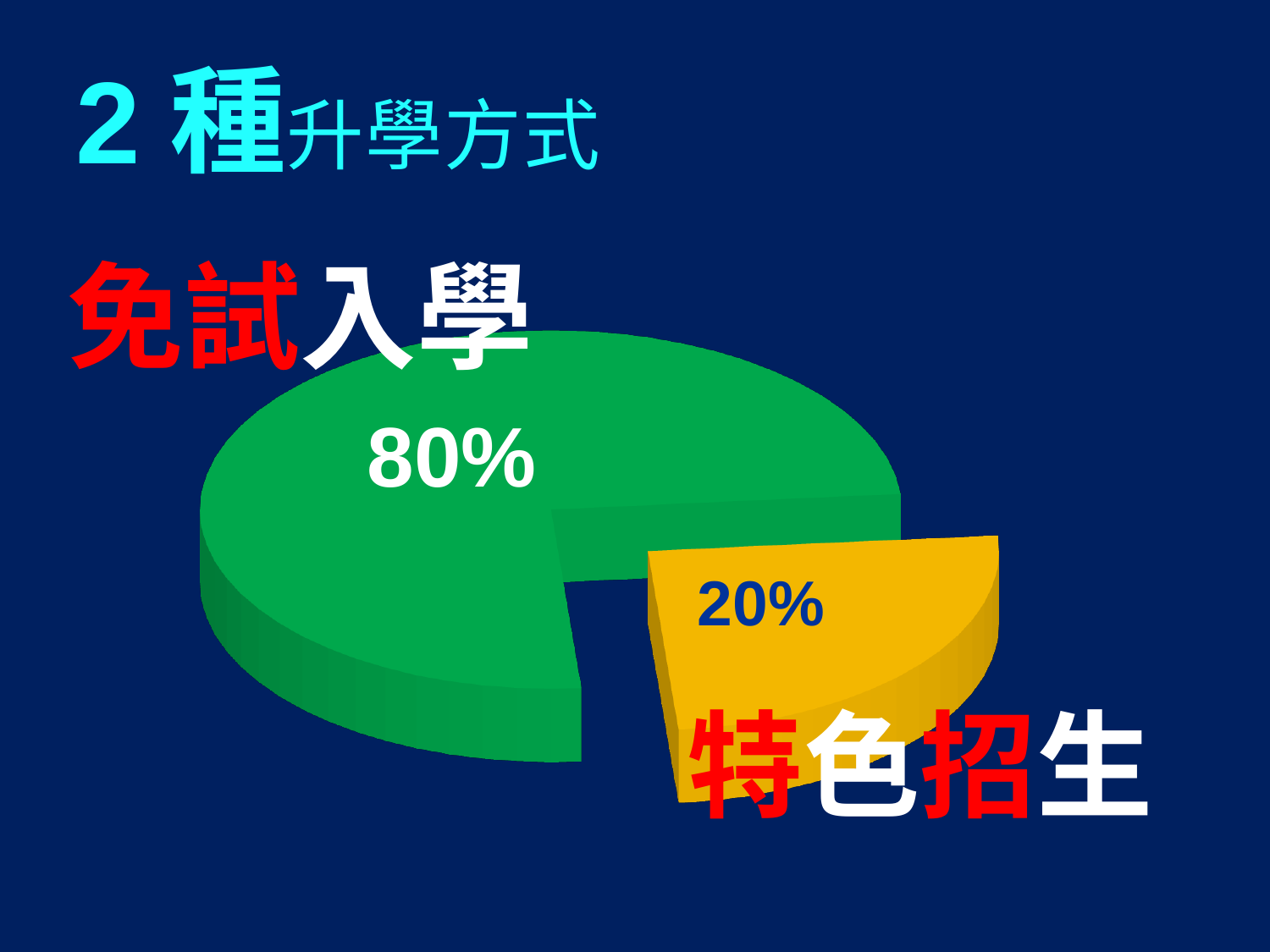

# 2種升學方式

[unsupported chart]

免試入學
80%
20%
特色招生